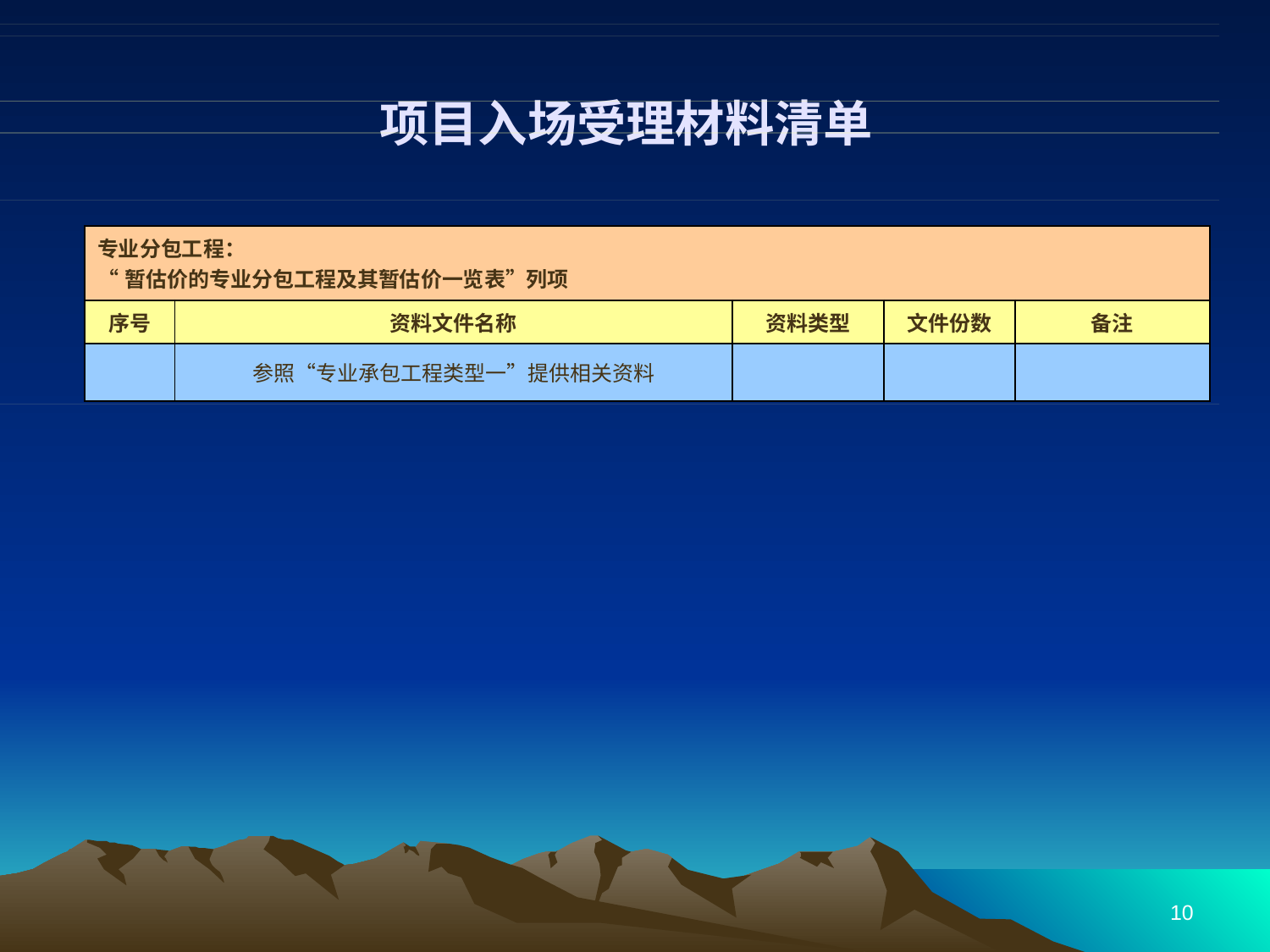

# 项目入场受理材料清单

| 专业分包工程： “暂估价的专业分包工程及其暂估价一览表”列项 |  |  |  |  |
| --- | --- | --- | --- | --- |
| 序号 | 资料文件名称 | 资料类型 | 文件份数 | 备注 |
|  | 参照“专业承包工程类型一”提供相关资料 |  |  |  |

10